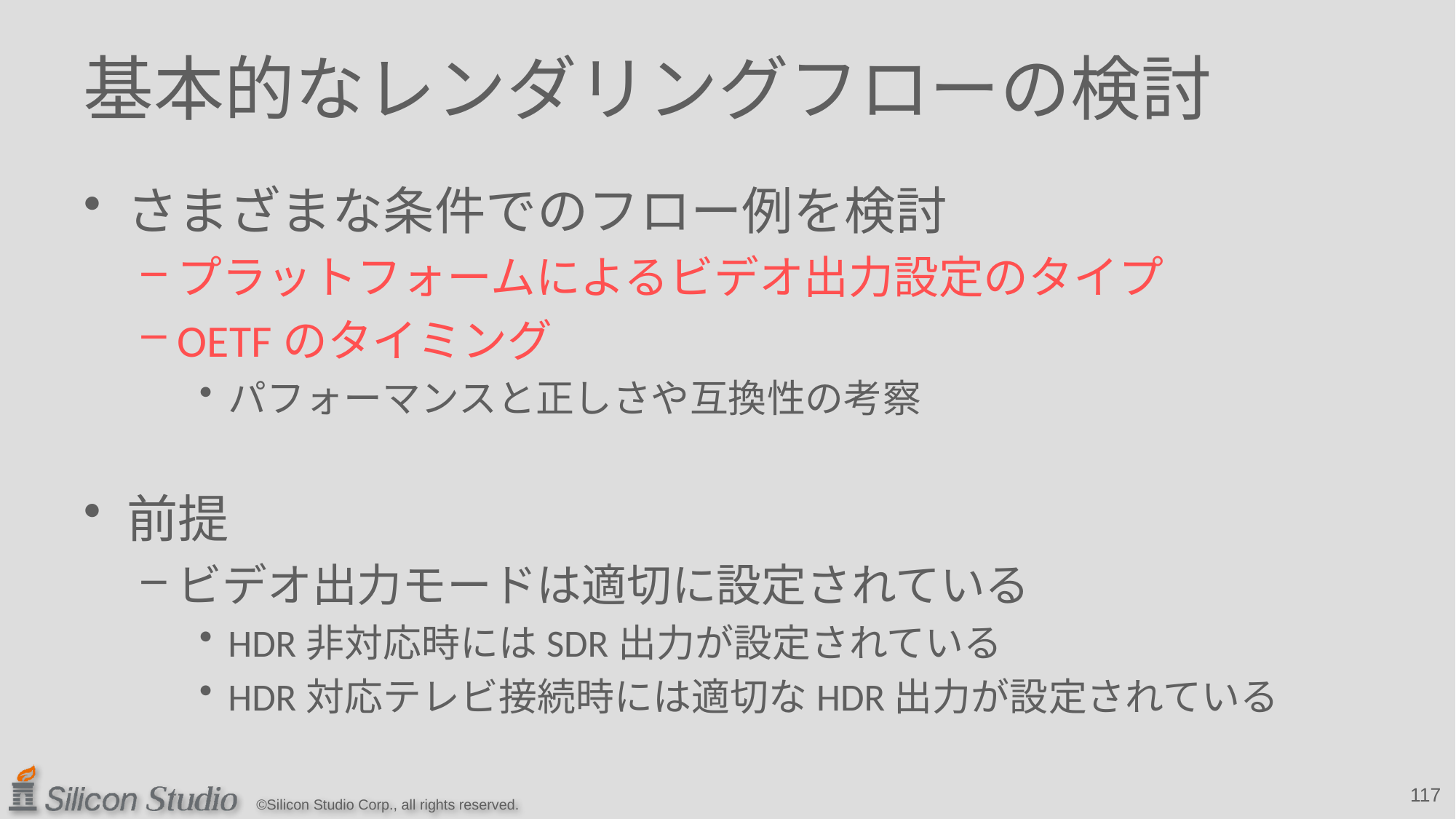

# 基本的なレンダリングフローの検討
さまざまな条件でのフロー例を検討
プラットフォームによるビデオ出力設定のタイプ
OETFのタイミング
パフォーマンスと正しさや互換性の考察

前提
ビデオ出力モードは適切に設定されている
HDR非対応時にはSDR出力が設定されている
HDR対応テレビ接続時には適切なHDR出力が設定されている
117